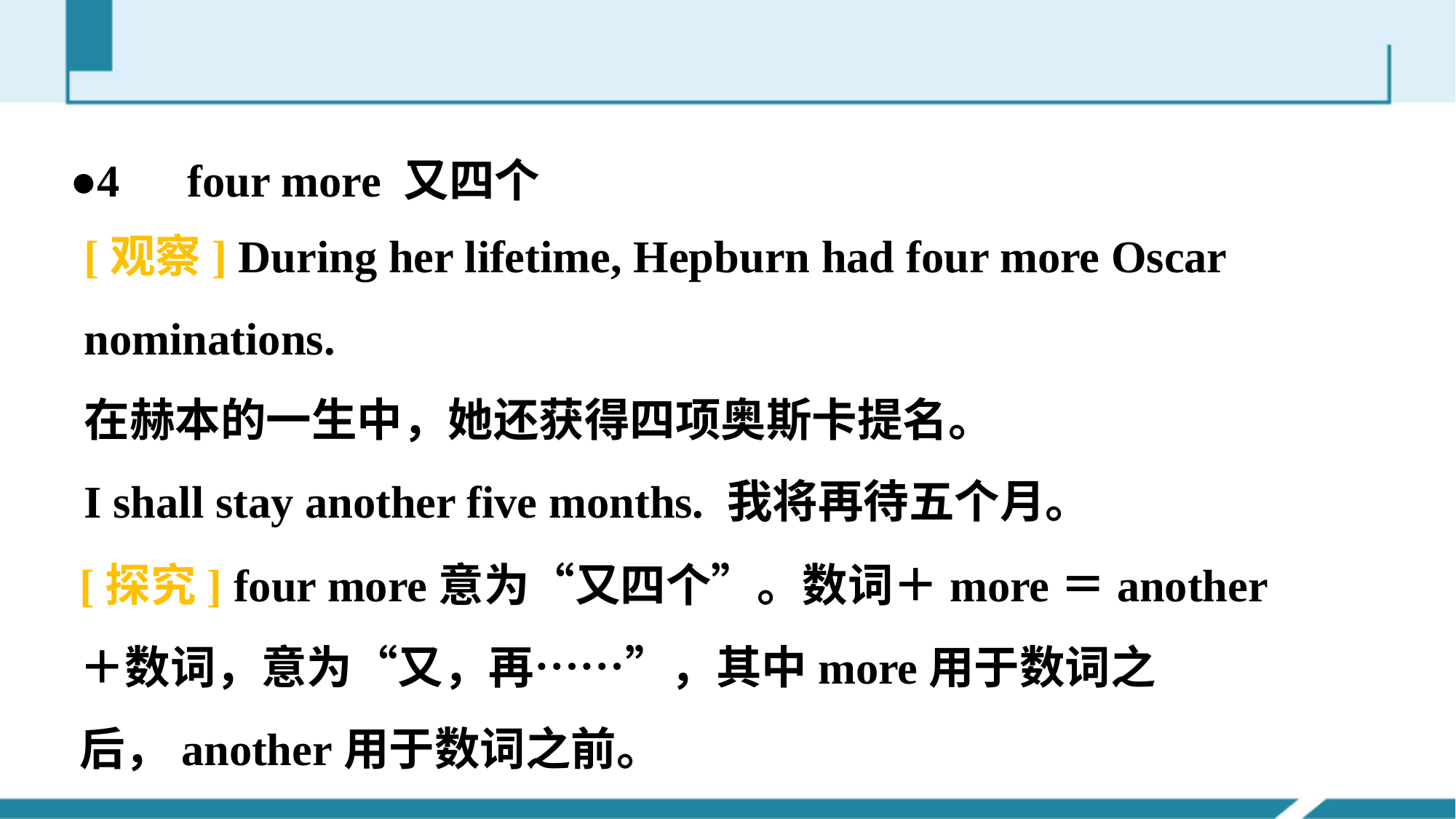

●4　four more 又四个
[观察] During her lifetime, Hepburn had four more Oscar nominations.
在赫本的一生中，她还获得四项奥斯卡提名。
I shall stay another five months. 我将再待五个月。
[探究] four more意为“又四个”。数词＋more＝another＋数词，意为“又，再……”，其中more用于数词之后，another用于数词之前。